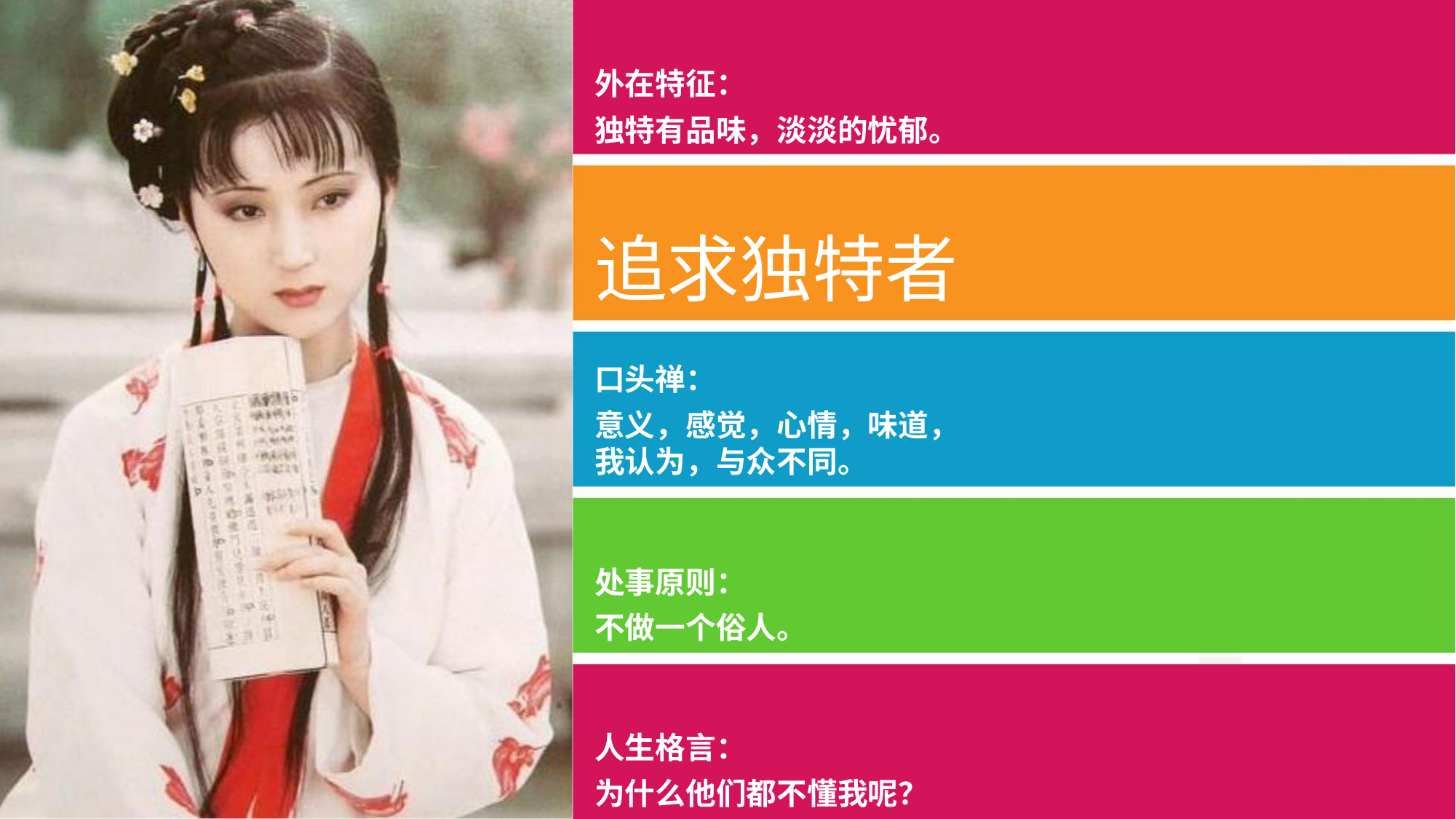

外在特征：
独特有品味，淡淡的忧郁。
追求独特者
口头禅：
意义，感觉，心情，味道，
我认为，与众不同。
处事原则：
不做一个俗人。
人生格言：
为什么他们都不懂我呢？